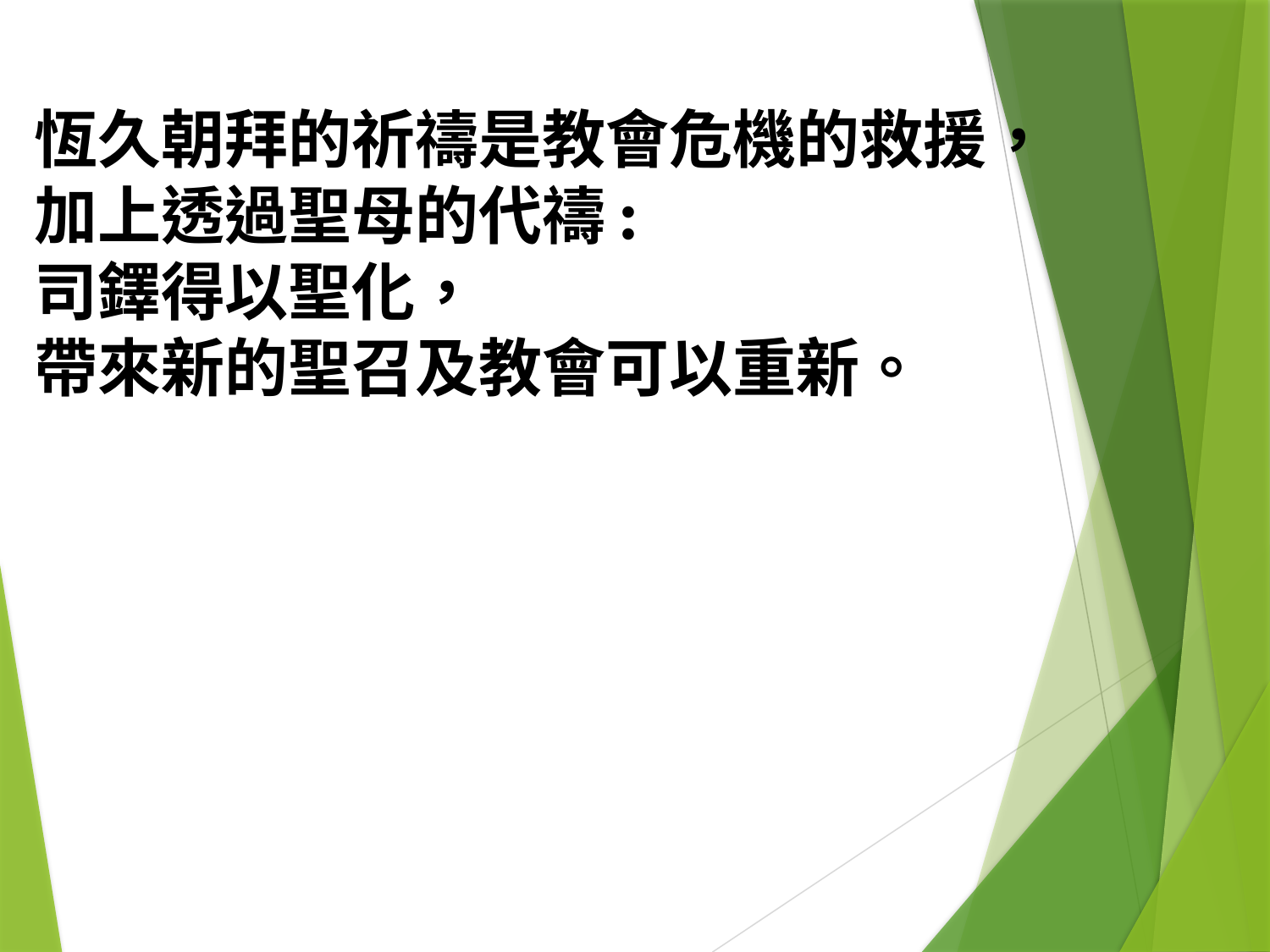

恆久朝拜的祈禱是教會危機的救援，加上透過聖母的代禱:
司鐸得以聖化，
帶來新的聖召及教會可以重新。